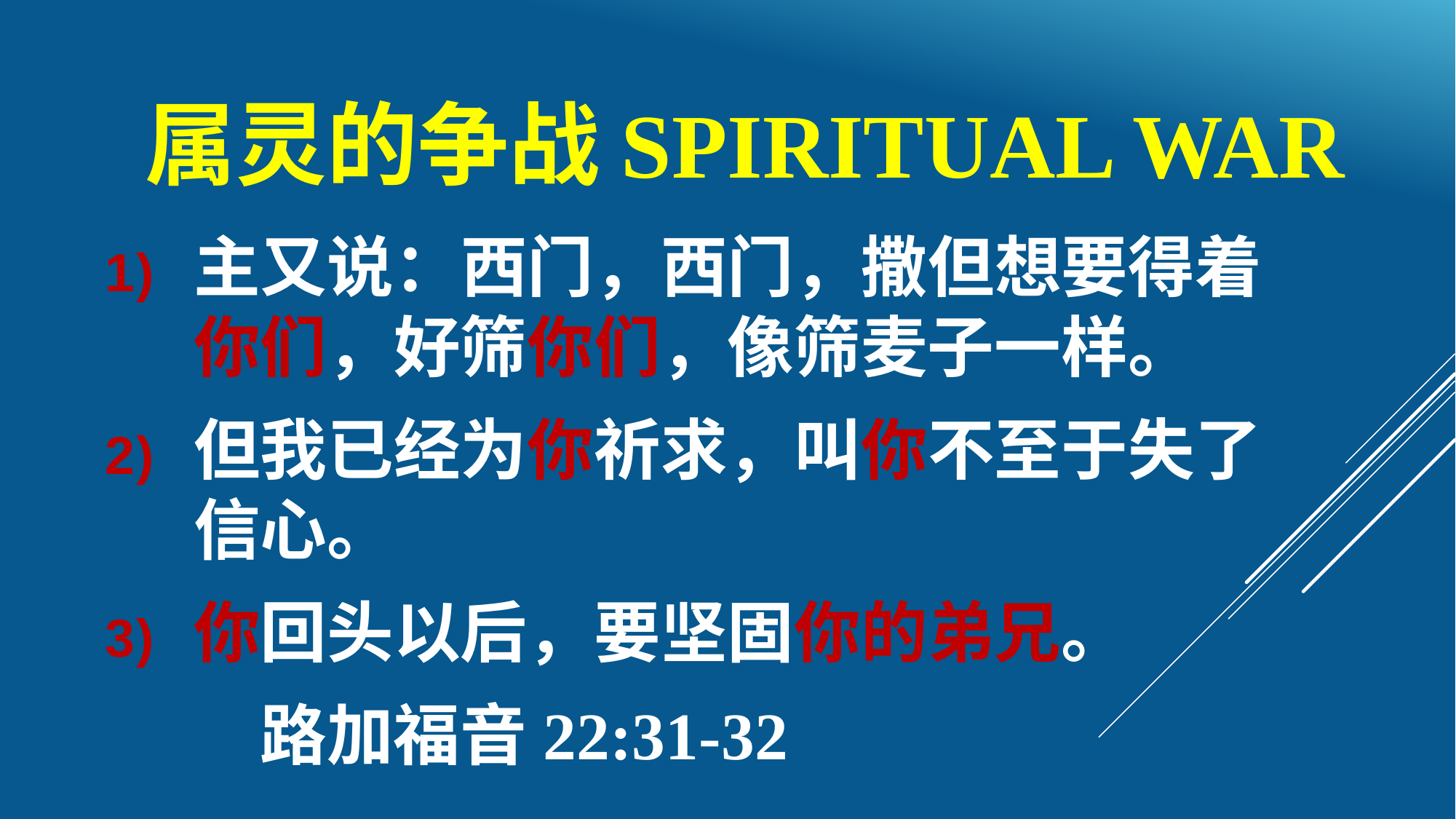

# 属灵的争战Spiritual War
主又说：西门，西门，撒但想要得着你们，好筛你们，像筛麦子一样。
但我已经为你祈求，叫你不至于失了信心。
你回头以后，要坚固你的弟兄。
	  路加福音22:31-32